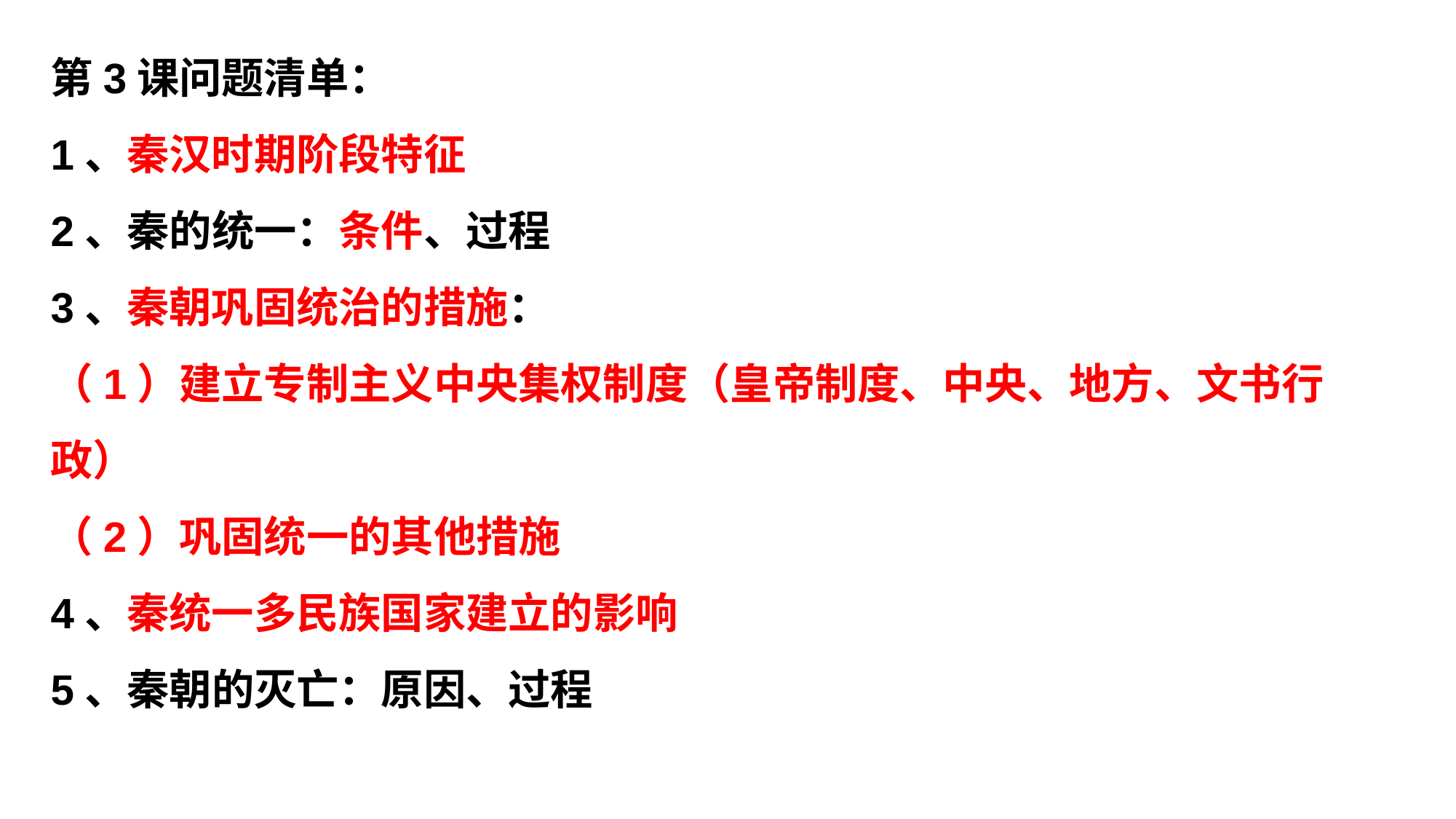

第3课问题清单：
1、秦汉时期阶段特征
2、秦的统一：条件、过程3、秦朝巩固统治的措施：
（1）建立专制主义中央集权制度（皇帝制度、中央、地方、文书行政）（2）巩固统一的其他措施
4、秦统一多民族国家建立的影响
5、秦朝的灭亡：原因、过程